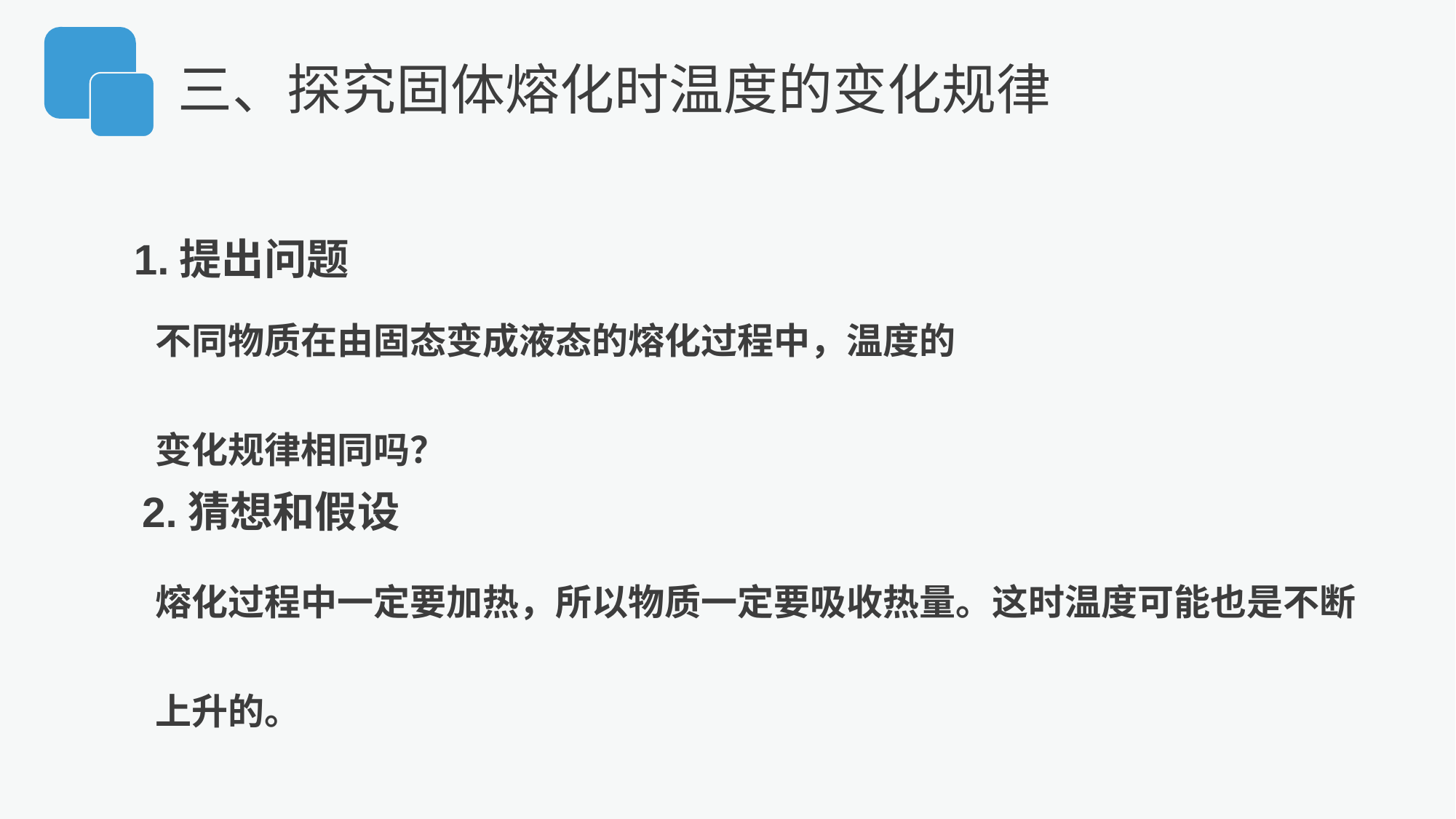

三、探究固体熔化时温度的变化规律
1.提出问题

不同物质在由固态变成液态的熔化过程中，温度的
变化规律相同吗？
2.猜想和假设

熔化过程中一定要加热，所以物质一定要吸收热量。这时温度可能也是不断上升的。